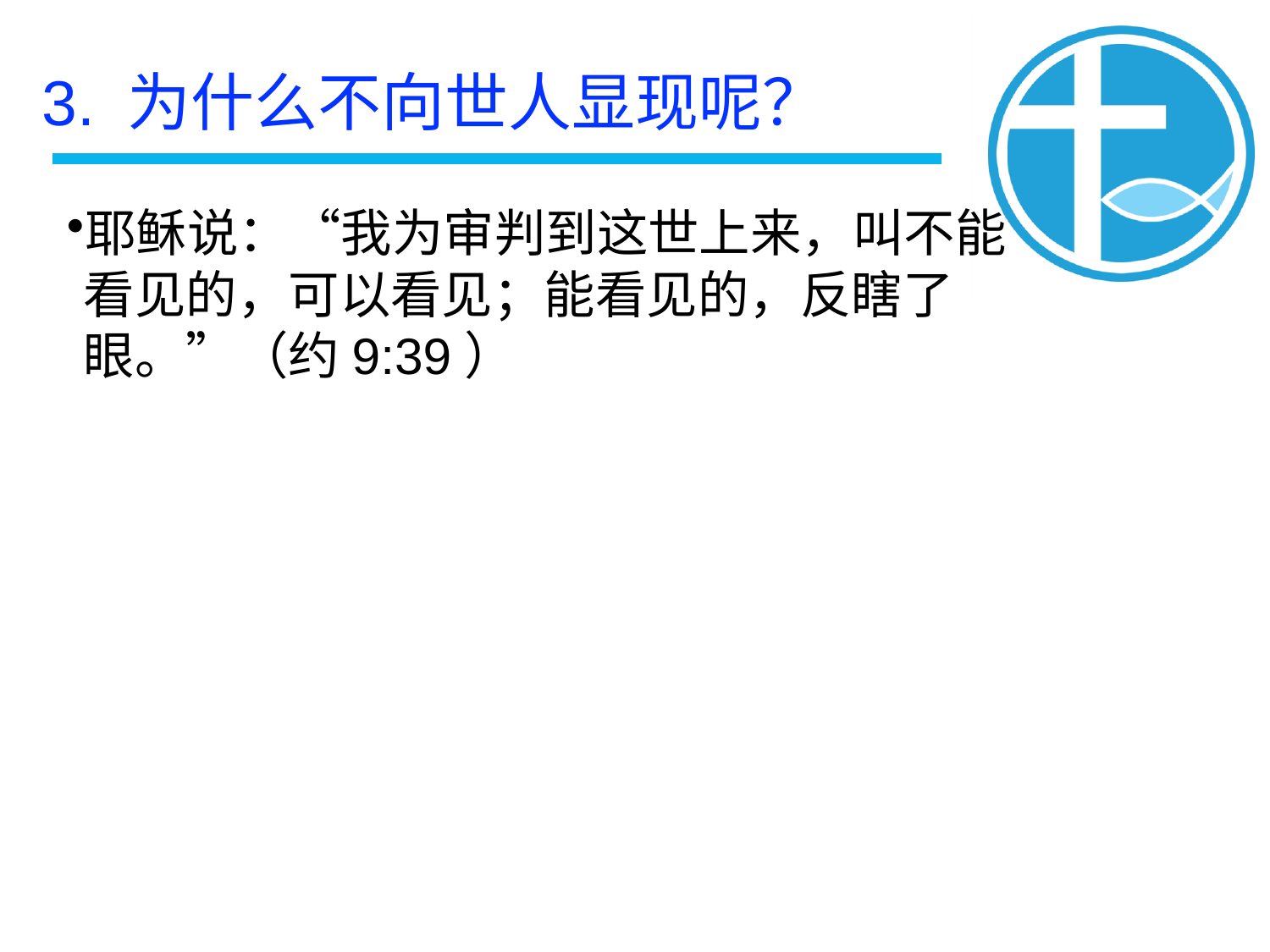

3. 为什么不向世人显现呢？
耶稣说：“我为审判到这世上来，叫不能看见的，可以看见；能看见的，反瞎了眼。”（约9:39）